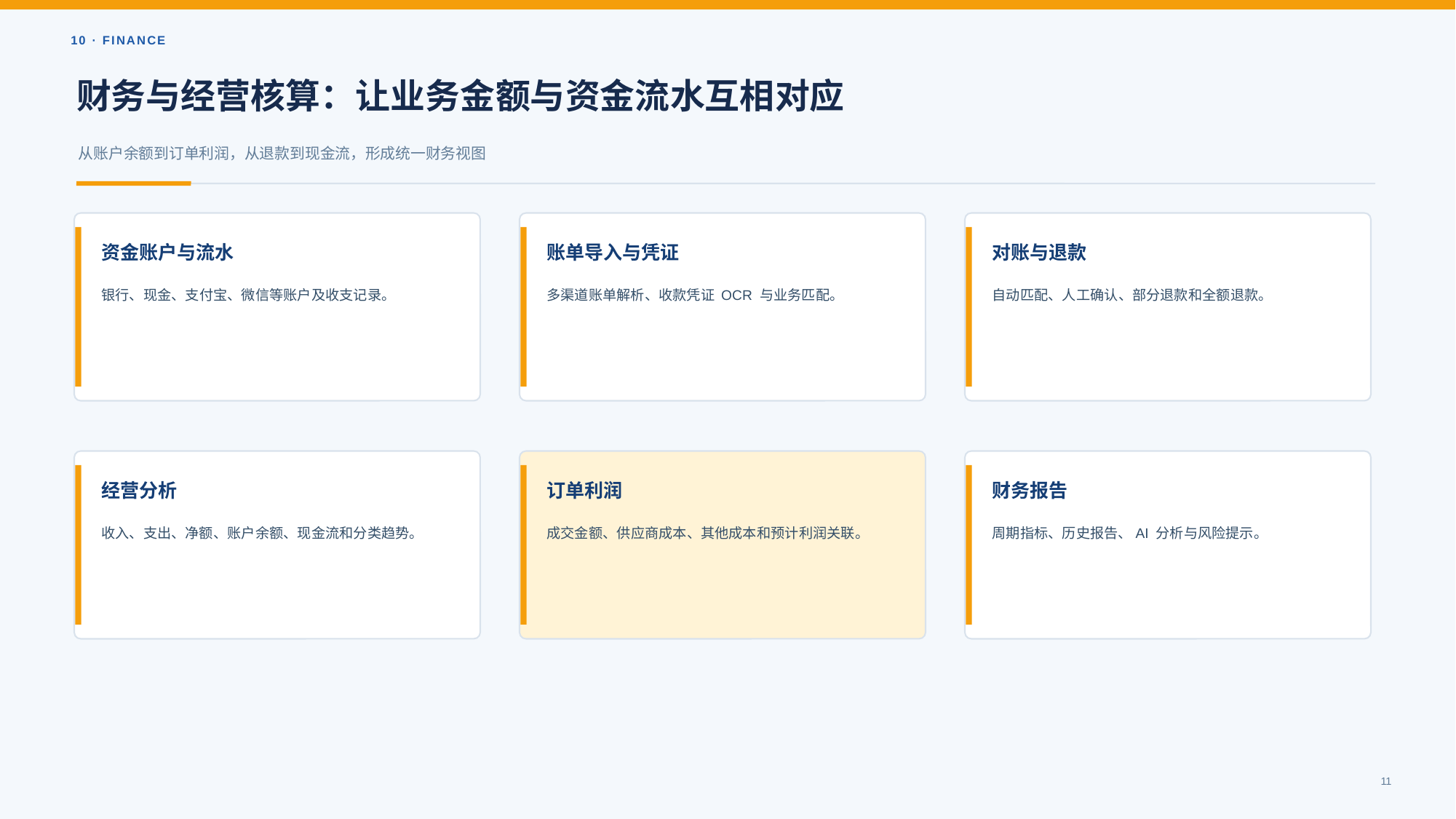

10 · FINANCE
财务与经营核算：让业务金额与资金流水互相对应
从账户余额到订单利润，从退款到现金流，形成统一财务视图

资金账户与流水
账单导入与凭证
对账与退款
银行、现金、支付宝、微信等账户及收支记录。
多渠道账单解析、收款凭证 OCR 与业务匹配。
自动匹配、人工确认、部分退款和全额退款。

经营分析
订单利润
财务报告
收入、支出、净额、账户余额、现金流和分类趋势。
成交金额、供应商成本、其他成本和预计利润关联。
周期指标、历史报告、AI 分析与风险提示。
11